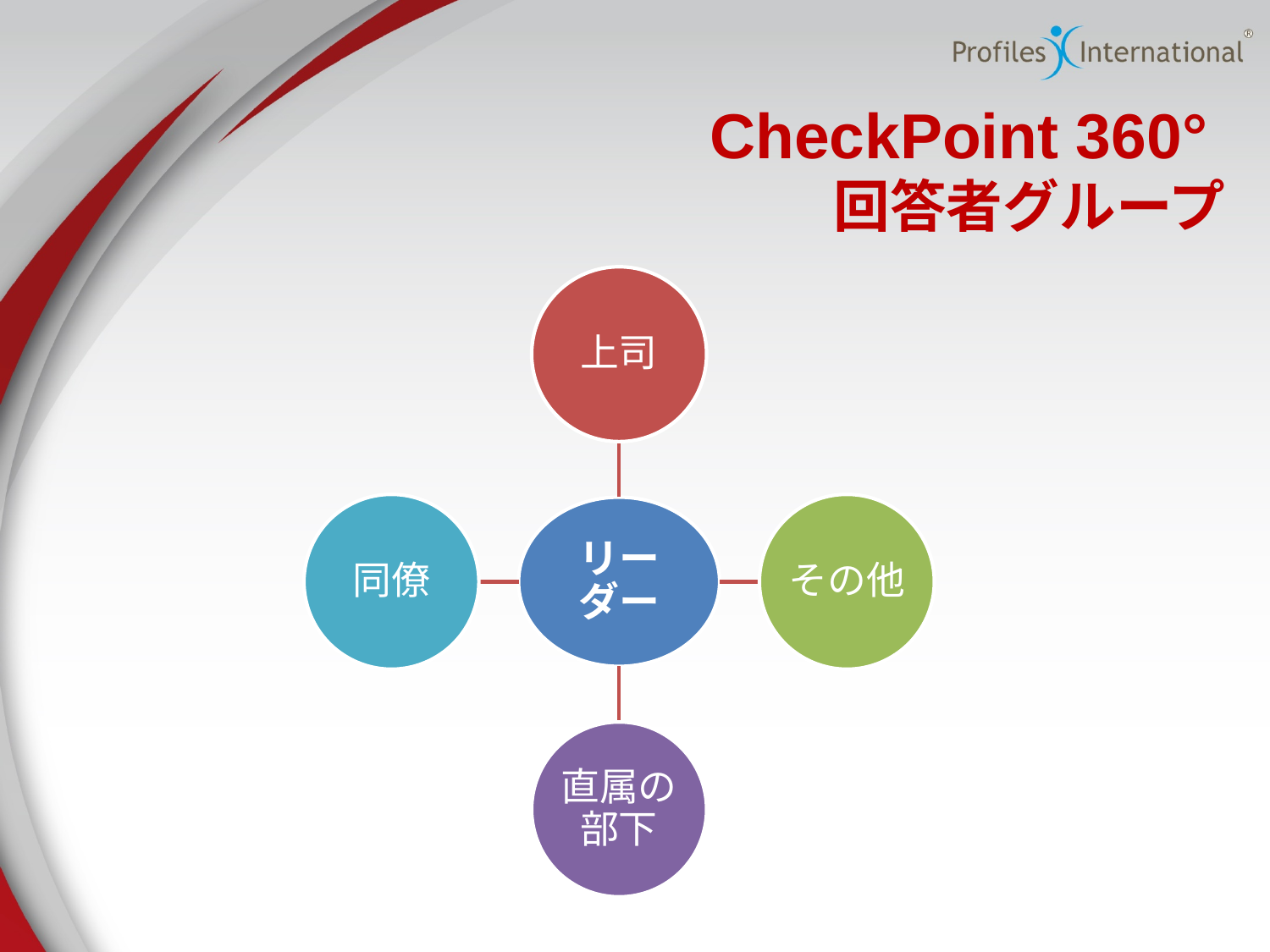

# CheckPoint 360° 回答者グループ
リーダー

上司

その他

直属の部下

同僚